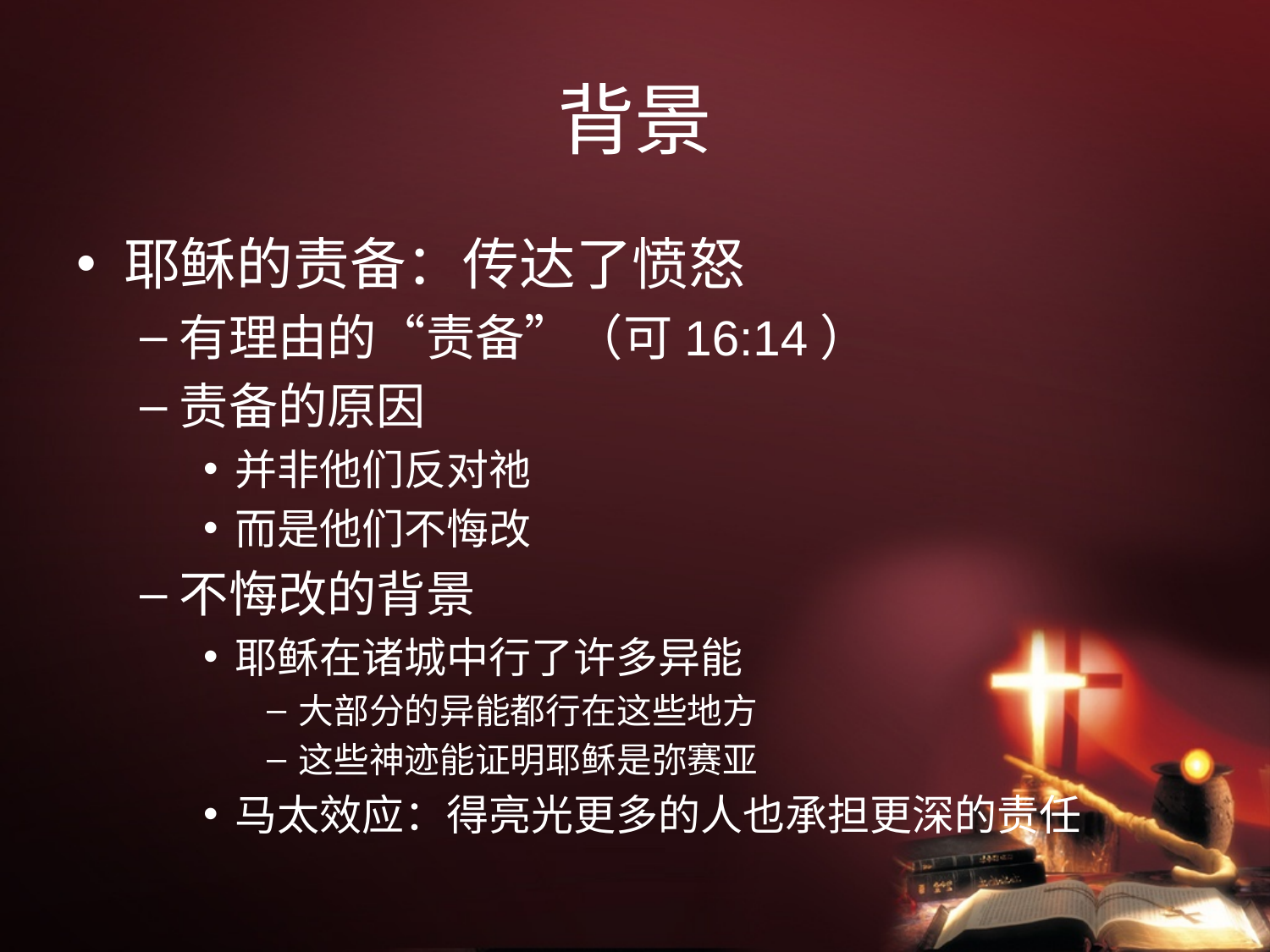

# 背景
耶稣的责备：传达了愤怒
有理由的“责备”（可16:14）
责备的原因
并非他们反对祂
而是他们不悔改
不悔改的背景
耶稣在诸城中行了许多异能
大部分的异能都行在这些地方
这些神迹能证明耶稣是弥赛亚
马太效应：得亮光更多的人也承担更深的责任